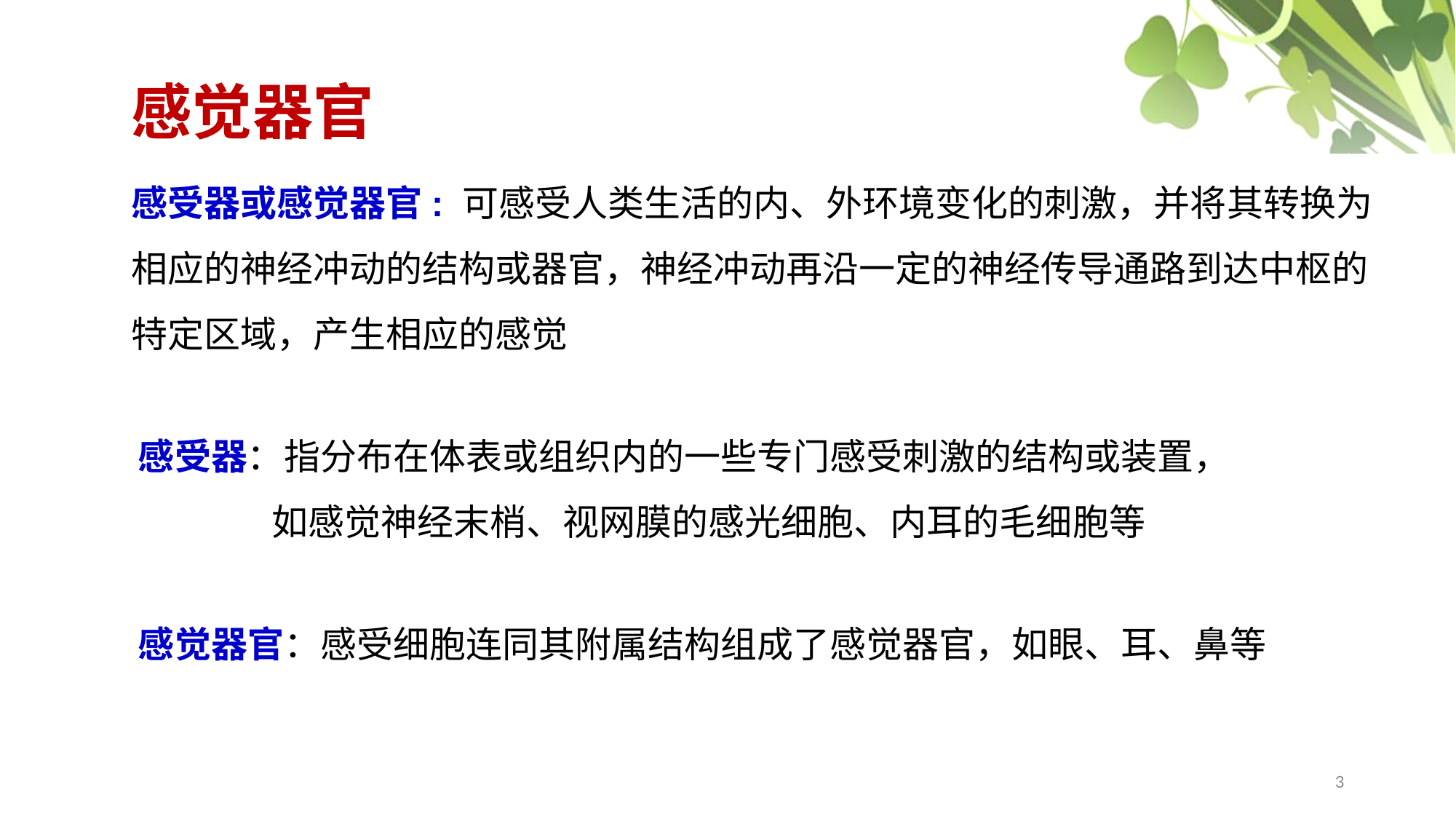

感觉器官
感受器或感觉器官: 可感受人类生活的内、外环境变化的刺激，并将其转换为相应的神经冲动的结构或器官，神经冲动再沿一定的神经传导通路到达中枢的特定区域，产生相应的感觉
感受器：指分布在体表或组织内的一些专门感受刺激的结构或装置，	   如感觉神经末梢、视网膜的感光细胞、内耳的毛细胞等
感觉器官：感受细胞连同其附属结构组成了感觉器官，如眼、耳、鼻等
3